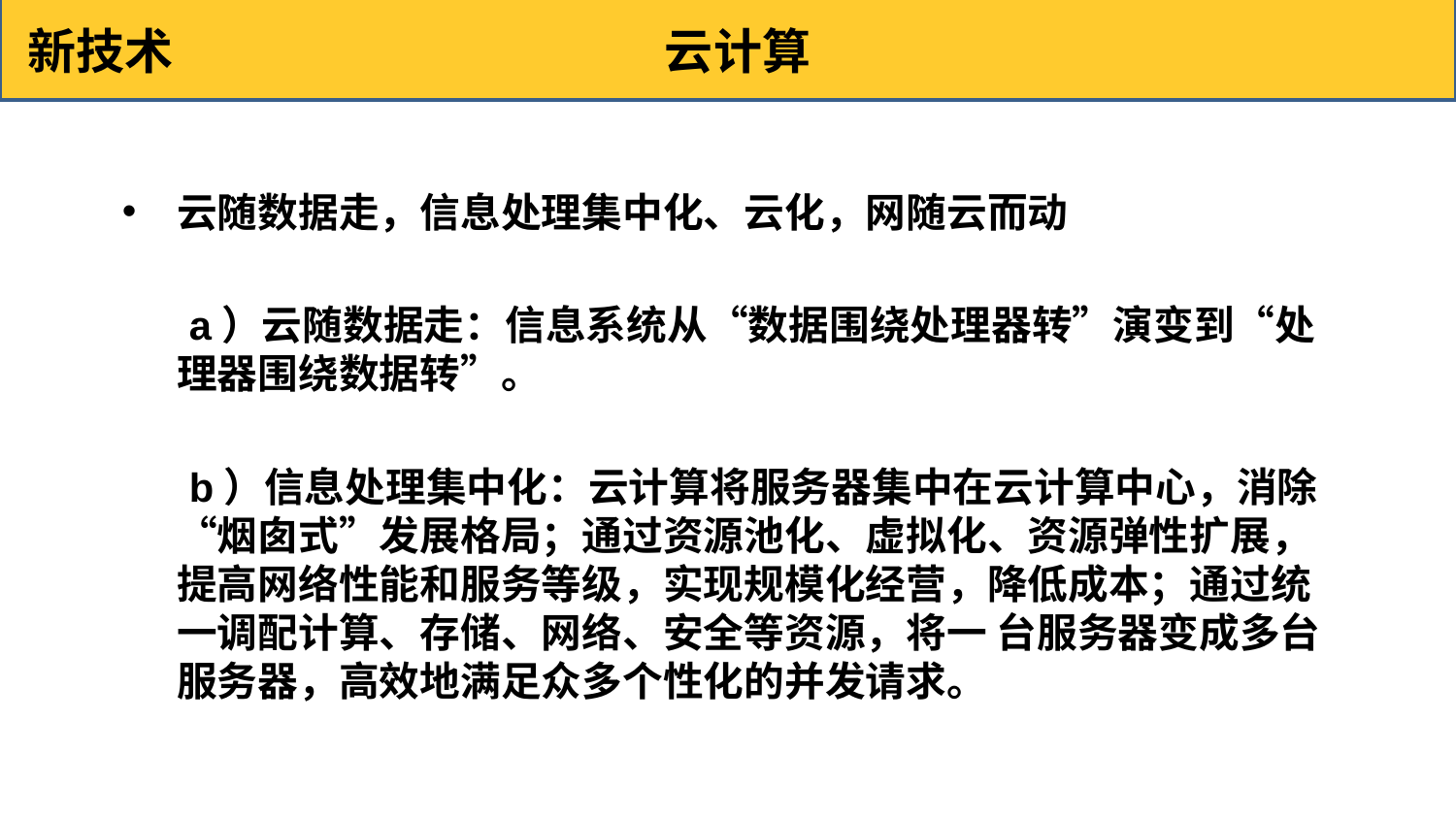

新技术                                             云计算

云随数据走，信息处理集中化、云化，网随云而动

      a）云随数据走：信息系统从“数据围绕处理器转”演变到“处理器围绕数据转”。

      b）信息处理集中化：云计算将服务器集中在云计算中心，消除“烟囱式”发展格局；通过资源池化、虚拟化、资源弹性扩展，提高网络性能和服务等级，实现规模化经营，降低成本；通过统一调配计算、存储、网络、安全等资源，将一 台服务器变成多台服务器，高效地满足众多个性化的并发请求。
19